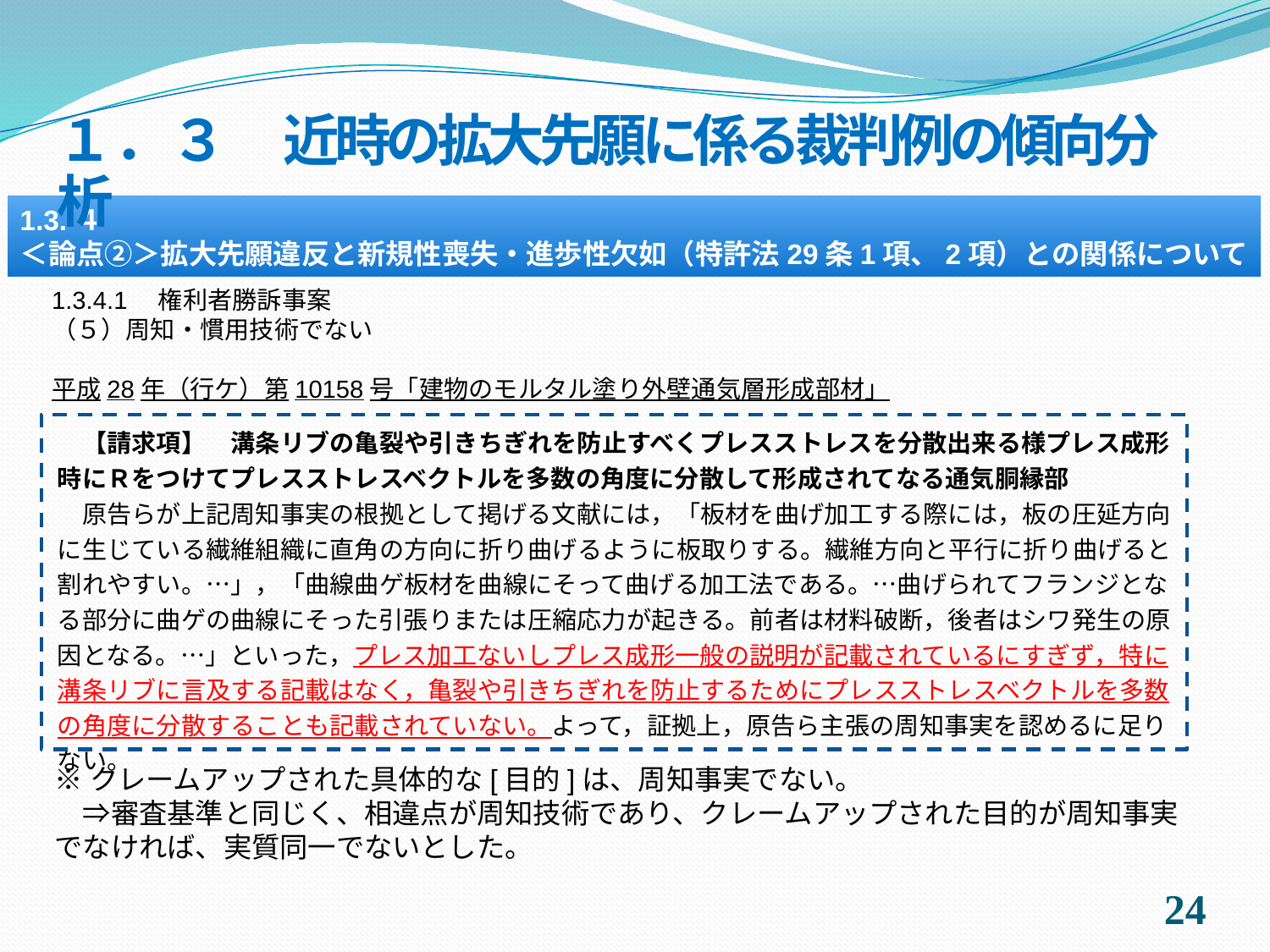

１．３　近時の拡大先願に係る裁判例の傾向分析
1.3.４
＜論点②＞拡大先願違反と新規性喪失・進歩性欠如（特許法29条1項、2項）との関係について
1.3.4.1　権利者勝訴事案
（５）周知・慣用技術でない

平成28年（行ケ）第10158号「建物のモルタル塗り外壁通気層形成部材」

　【請求項】　溝条リブの亀裂や引きちぎれを防止すべくプレスストレスを分散出来る様プレス成形時にＲをつけてプレスストレスベクトルを多数の角度に分散して形成されてなる通気胴縁部
　原告らが上記周知事実の根拠として掲げる文献には，「板材を曲げ加工する際には，板の圧延方向に生じている繊維組織に直角の方向に折り曲げるように板取りする。繊維方向と平行に折り曲げると割れやすい。…」，「曲線曲ゲ板材を曲線にそって曲げる加工法である。…曲げられてフランジとなる部分に曲ゲの曲線にそった引張りまたは圧縮応力が起きる。前者は材料破断，後者はシワ発生の原因となる。…」といった，プレス加工ないしプレス成形一般の説明が記載されているにすぎず，特に溝条リブに言及する記載はなく，亀裂や引きちぎれを防止するためにプレスストレスベクトルを多数の角度に分散することも記載されていない。よって，証拠上，原告ら主張の周知事実を認めるに足りない。
※クレームアップされた具体的な[目的]は、周知事実でない。
　⇒審査基準と同じく、相違点が周知技術であり、クレームアップされた目的が周知事実でなければ、実質同一でないとした。
24